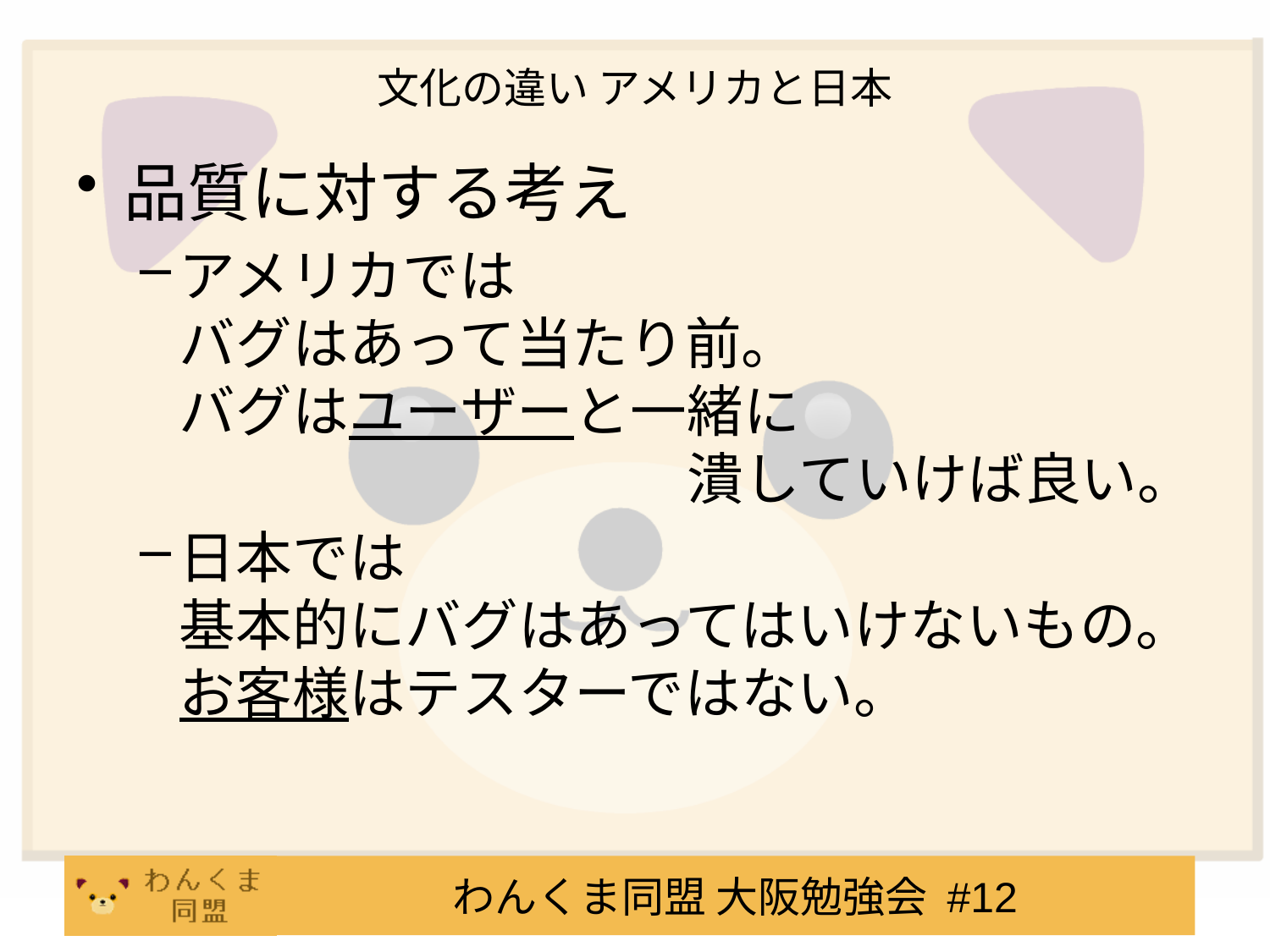

# 文化の違い アメリカと日本
品質に対する考え
アメリカでは
バグはあって当たり前。
バグはユーザーと一緒に
				潰していけば良い。
日本では
基本的にバグはあってはいけないもの。
お客様はテスターではない。